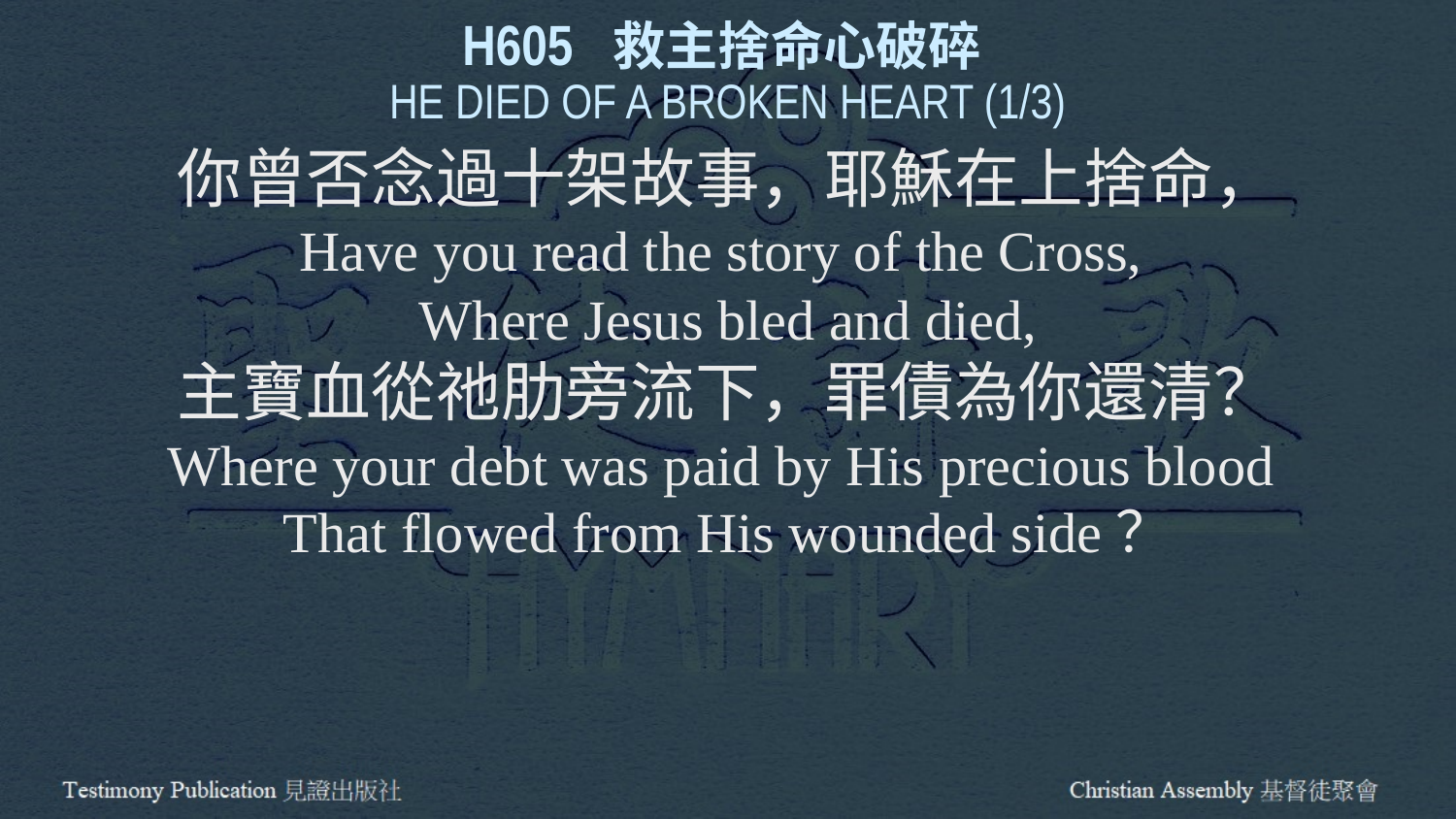

H605  救主捨命心破碎
HE DIED OF A BROKEN HEART (1/3)
你曾否念過十架故事，耶穌在上捨命，
Have you read the story of the Cross,
Where Jesus bled and died,
主寶血從祂肋旁流下，罪債為你還清？
Where your debt was paid by His precious blood
That flowed from His wounded side？